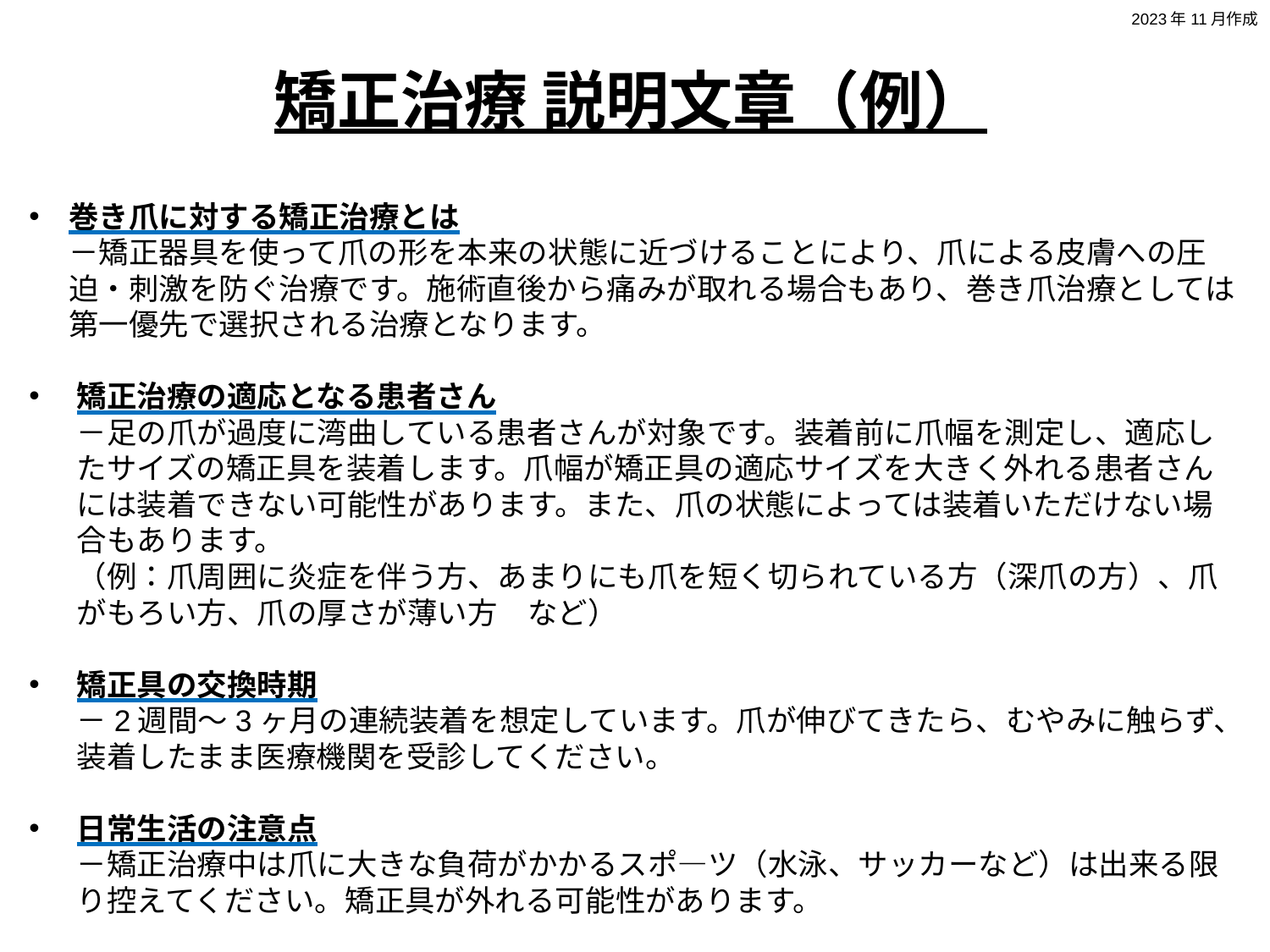

2023年11月作成
矯正治療 説明文章（例）
巻き爪に対する矯正治療とは
－矯正器具を使って爪の形を本来の状態に近づけることにより、爪による皮膚への圧迫・刺激を防ぐ治療です。施術直後から痛みが取れる場合もあり、巻き爪治療としては第一優先で選択される治療となります。

矯正治療の適応となる患者さん
－足の爪が過度に湾曲している患者さんが対象です。装着前に爪幅を測定し、適応したサイズの矯正具を装着します。爪幅が矯正具の適応サイズを大きく外れる患者さんには装着できない可能性があります。また、爪の状態によっては装着いただけない場合もあります。
（例：爪周囲に炎症を伴う方、あまりにも爪を短く切られている方（深爪の方）、爪がもろい方、爪の厚さが薄い方　など）

矯正具の交換時期
－2週間～3ヶ月の連続装着を想定しています。爪が伸びてきたら、むやみに触らず、装着したまま医療機関を受診してください。

日常生活の注意点
－矯正治療中は爪に大きな負荷がかかるスポ―ツ（水泳、サッカーなど）は出来る限り控えてください。矯正具が外れる可能性があります。